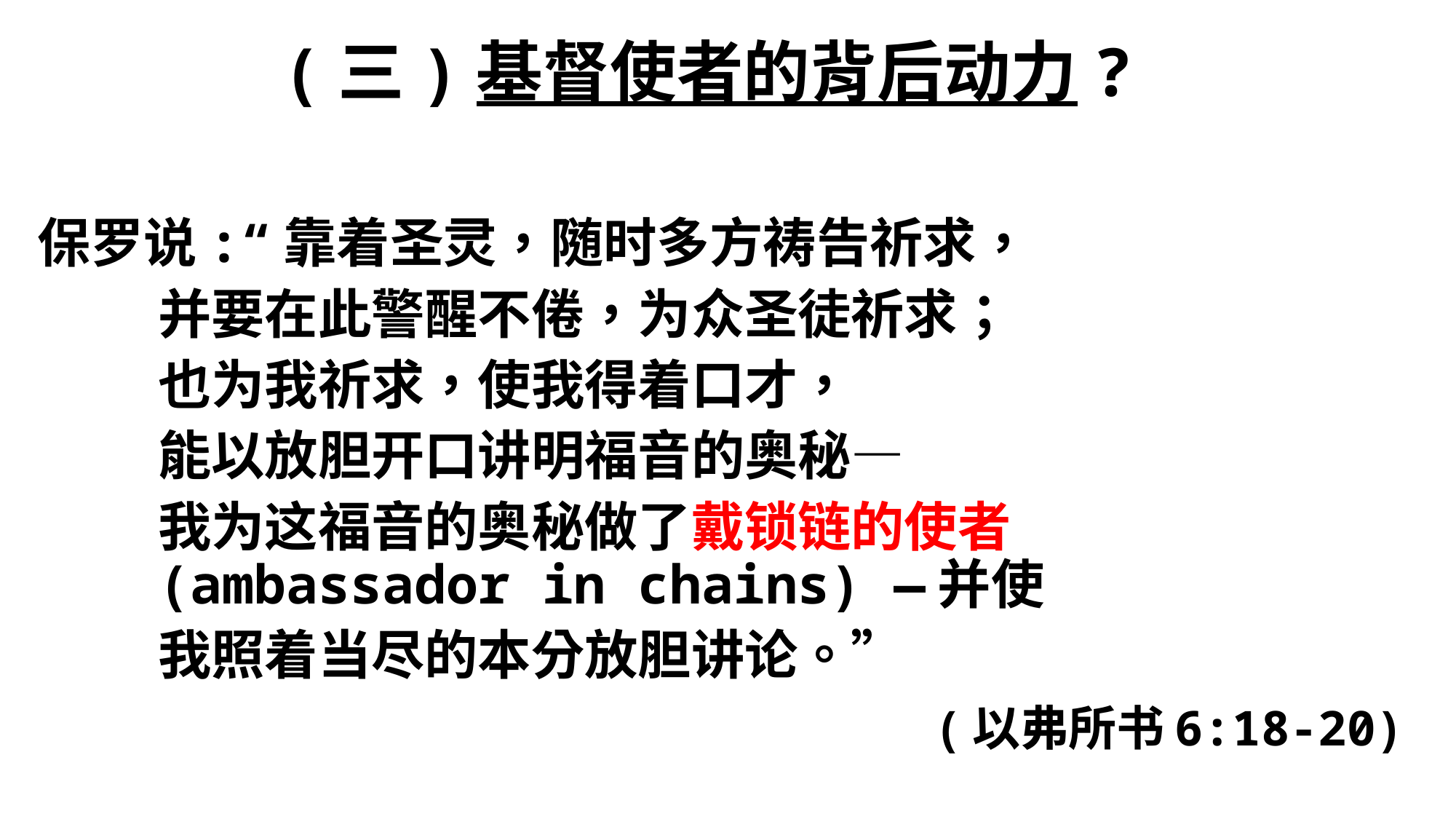

# (三)基督使者的背后动力?

保罗说:“靠着圣灵，随时多方祷告祈求，
         并要在此警醒不倦，为众圣徒祈求；
         也为我祈求，使我得着口才，
         能以放胆开口讲明福音的奥秘—
         我为这福音的奥秘做了戴锁链的使者
         (ambassador in chains) —并使
         我照着当尽的本分放胆讲论。”
                            (以弗所书6:18-20)